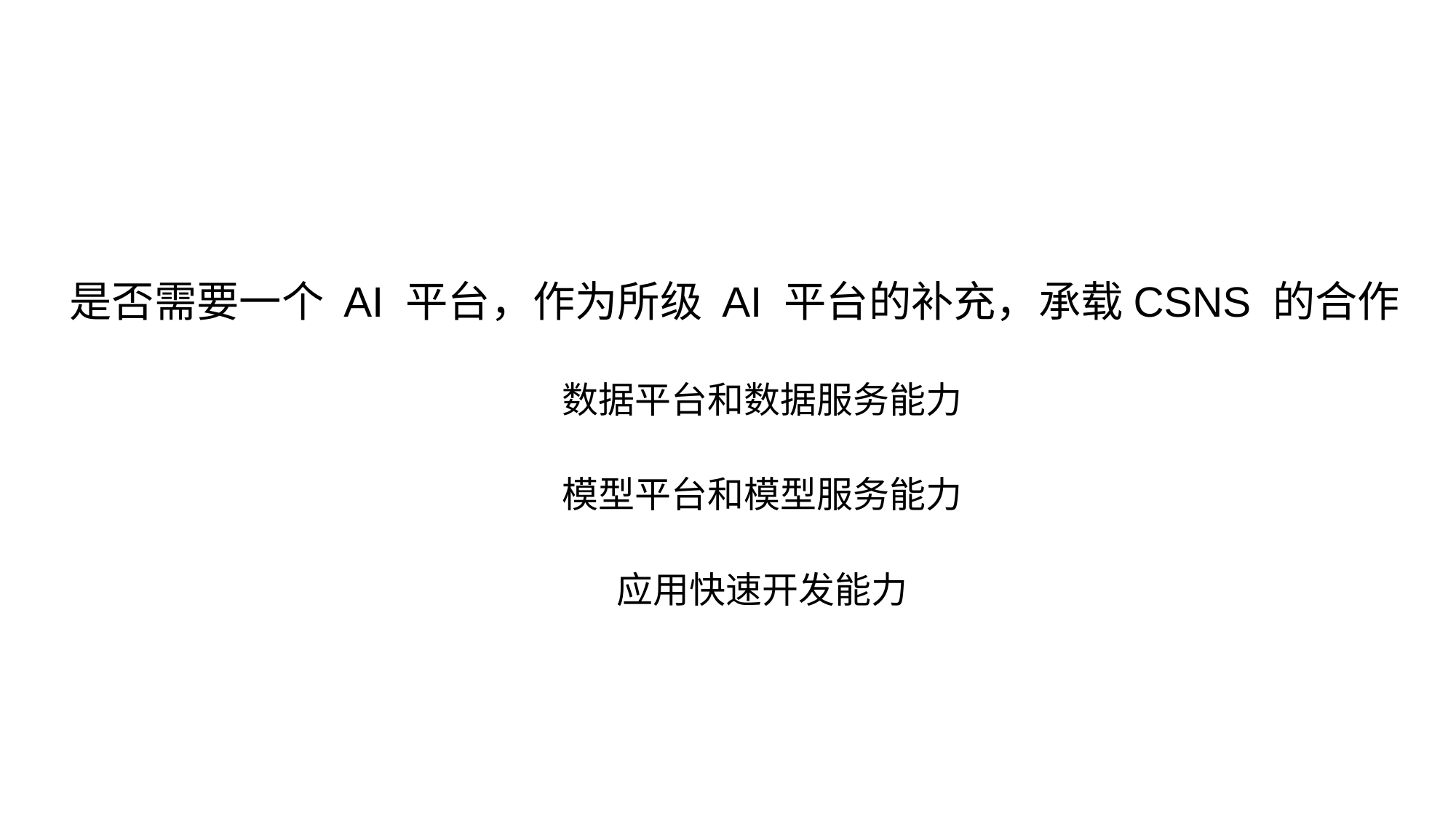

是否需要一个 AI 平台，作为所级 AI 平台的补充，承载CSNS 的合作
数据平台和数据服务能力
模型平台和模型服务能力
应用快速开发能力